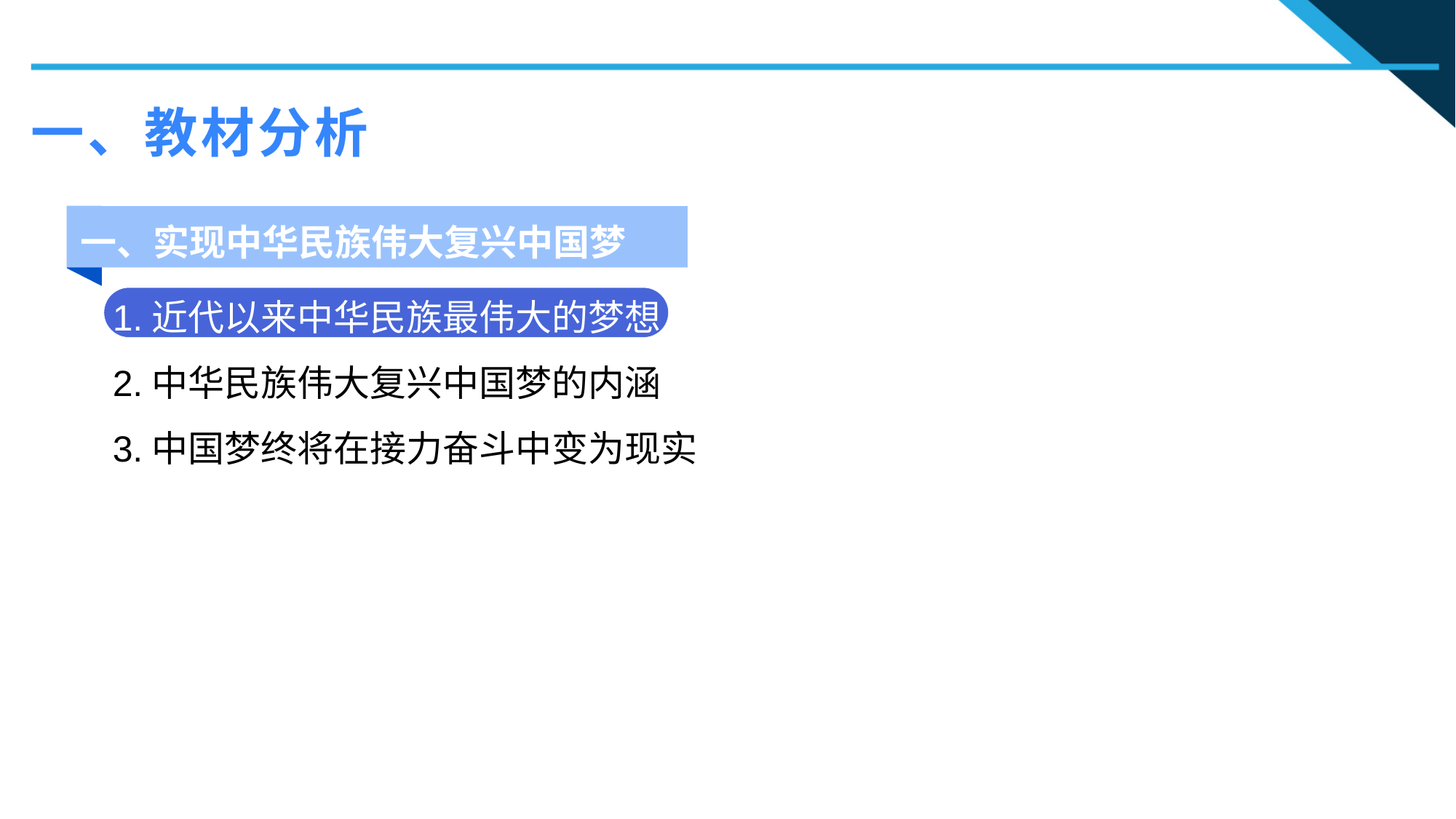

一、教材分析
一、实现中华民族伟大复兴中国梦

1.近代以来中华民族最伟大的梦想
2.中华民族伟大复兴中国梦的内涵
3.中国梦终将在接力奋斗中变为现实